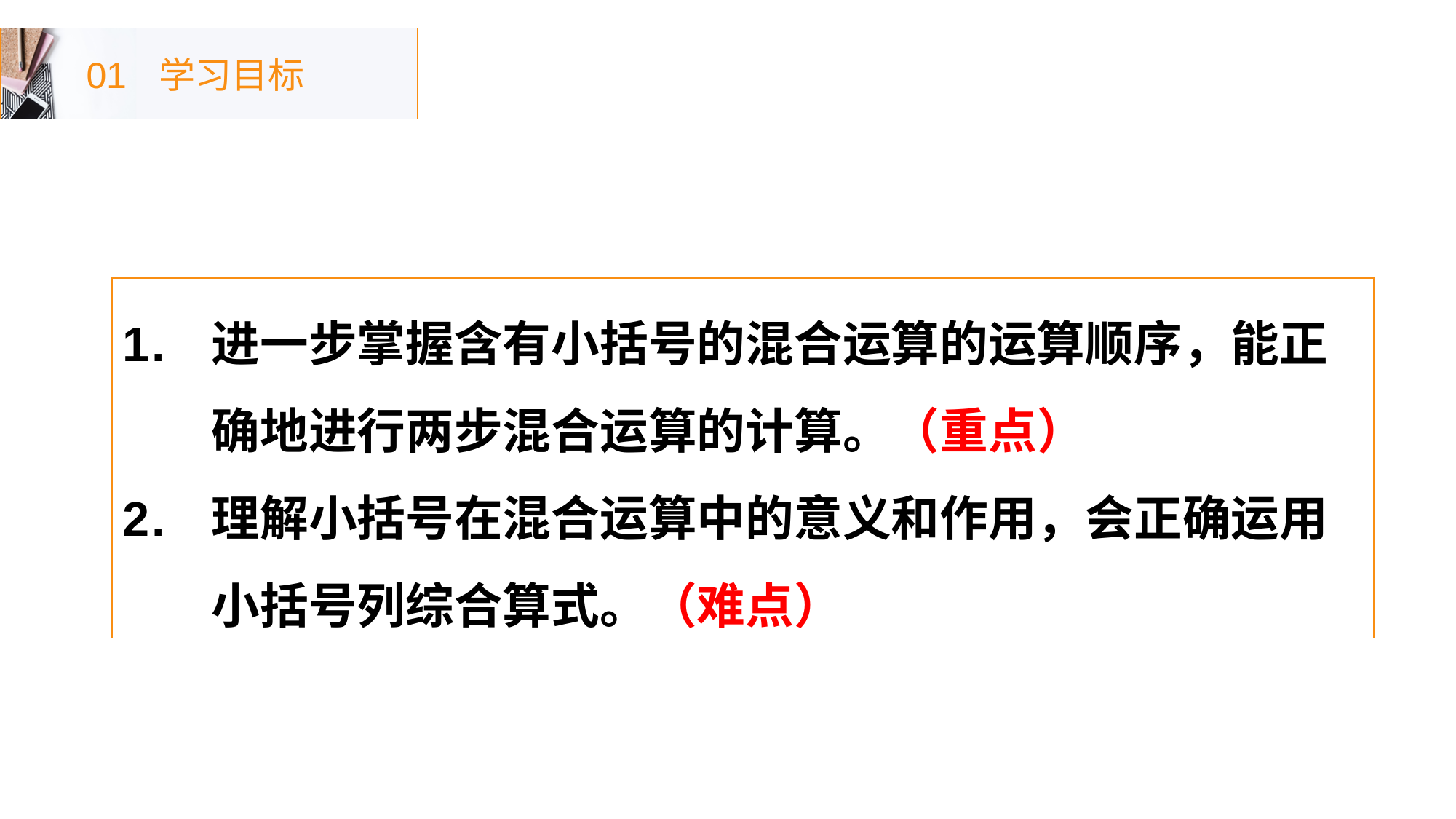

01
学习目标
进一步掌握含有小括号的混合运算的运算顺序，能正确地进行两步混合运算的计算。（重点）
理解小括号在混合运算中的意义和作用，会正确运用小括号列综合算式。（难点）